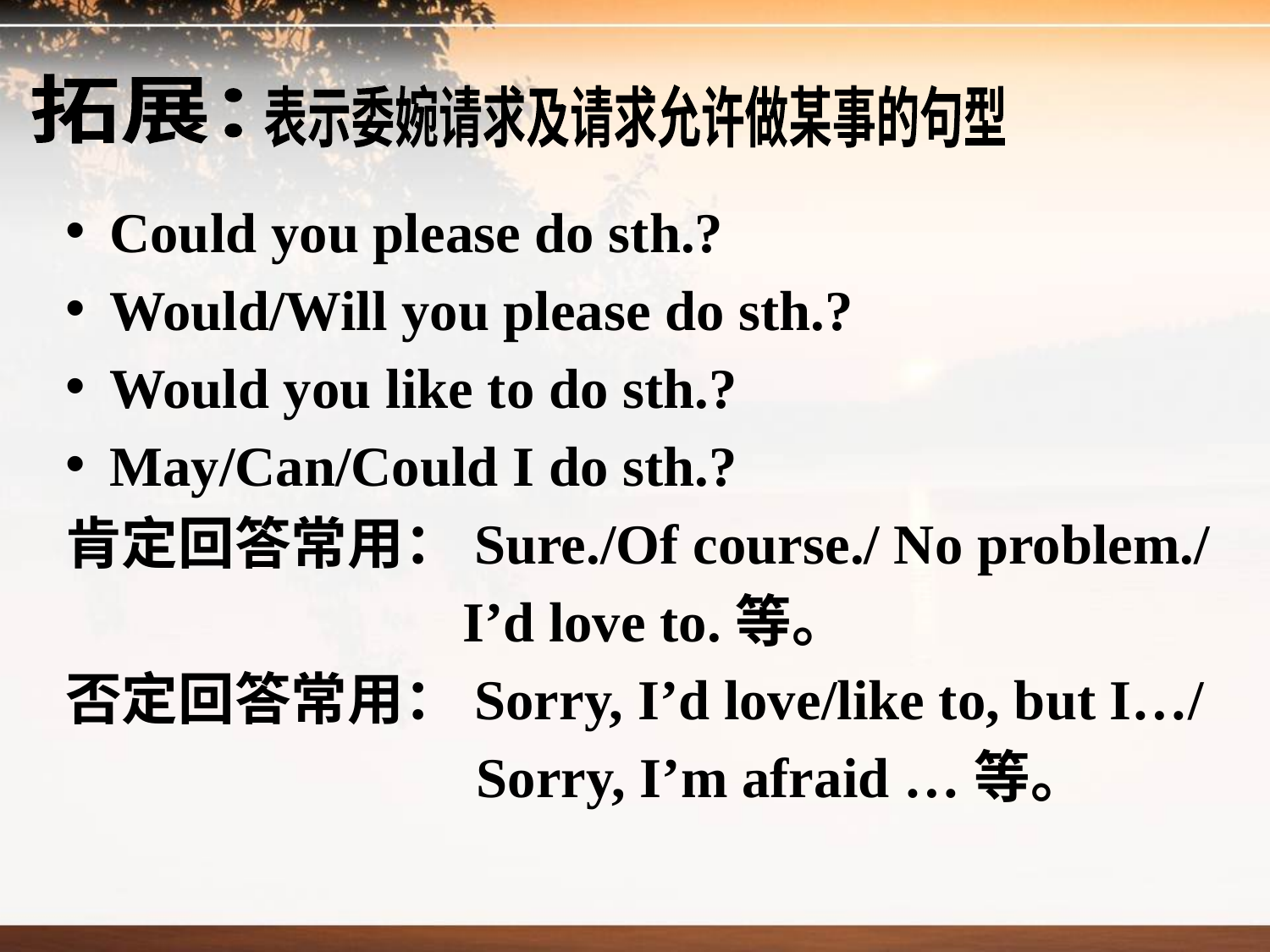

拓展：
表示委婉请求及请求允许做某事的句型
 Could you please do sth.?
 Would/Will you please do sth.?
 Would you like to do sth.?
 May/Can/Could I do sth.?
肯定回答常用：Sure./Of course./ No problem./
                            I’d love to.等。
否定回答常用：Sorry, I’d love/like to, but I…/
                             Sorry, I’m afraid …等。